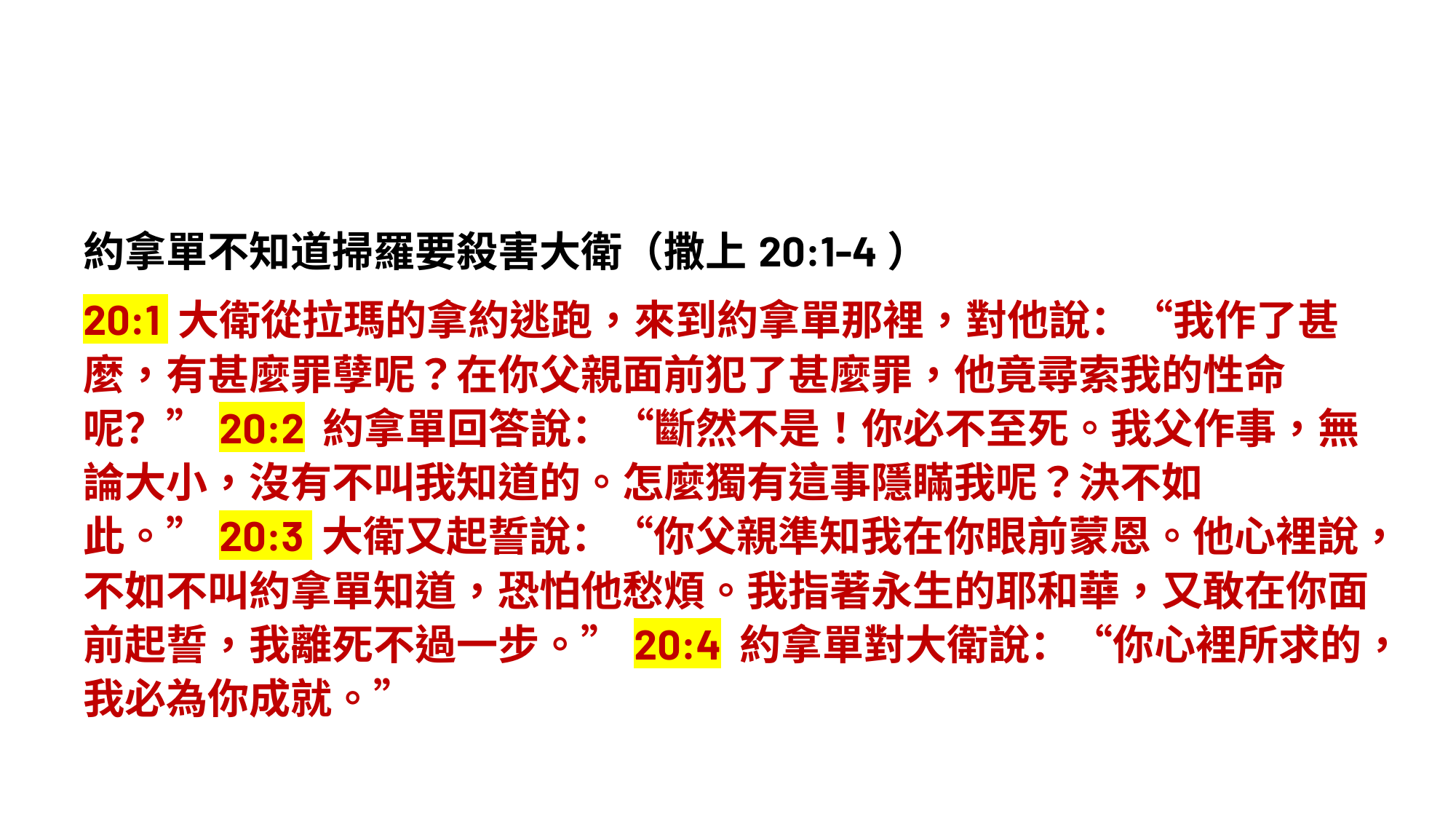

約拿單不知道掃羅要殺害大衛（撒上20:1-4）
20:1 大衛從拉瑪的拿約逃跑，來到約拿單那裡，對他說：“我作了甚麼，有甚麼罪孽呢？在你父親面前犯了甚麼罪，他竟尋索我的性命呢？”20:2 約拿單回答說：“斷然不是！你必不至死。我父作事，無論大小，沒有不叫我知道的。怎麼獨有這事隱瞞我呢？決不如此。”20:3 大衛又起誓說：“你父親準知我在你眼前蒙恩。他心裡說，不如不叫約拿單知道，恐怕他愁煩。我指著永生的耶和華，又敢在你面前起誓，我離死不過一步。”20:4 約拿單對大衛說：“你心裡所求的，我必為你成就。”